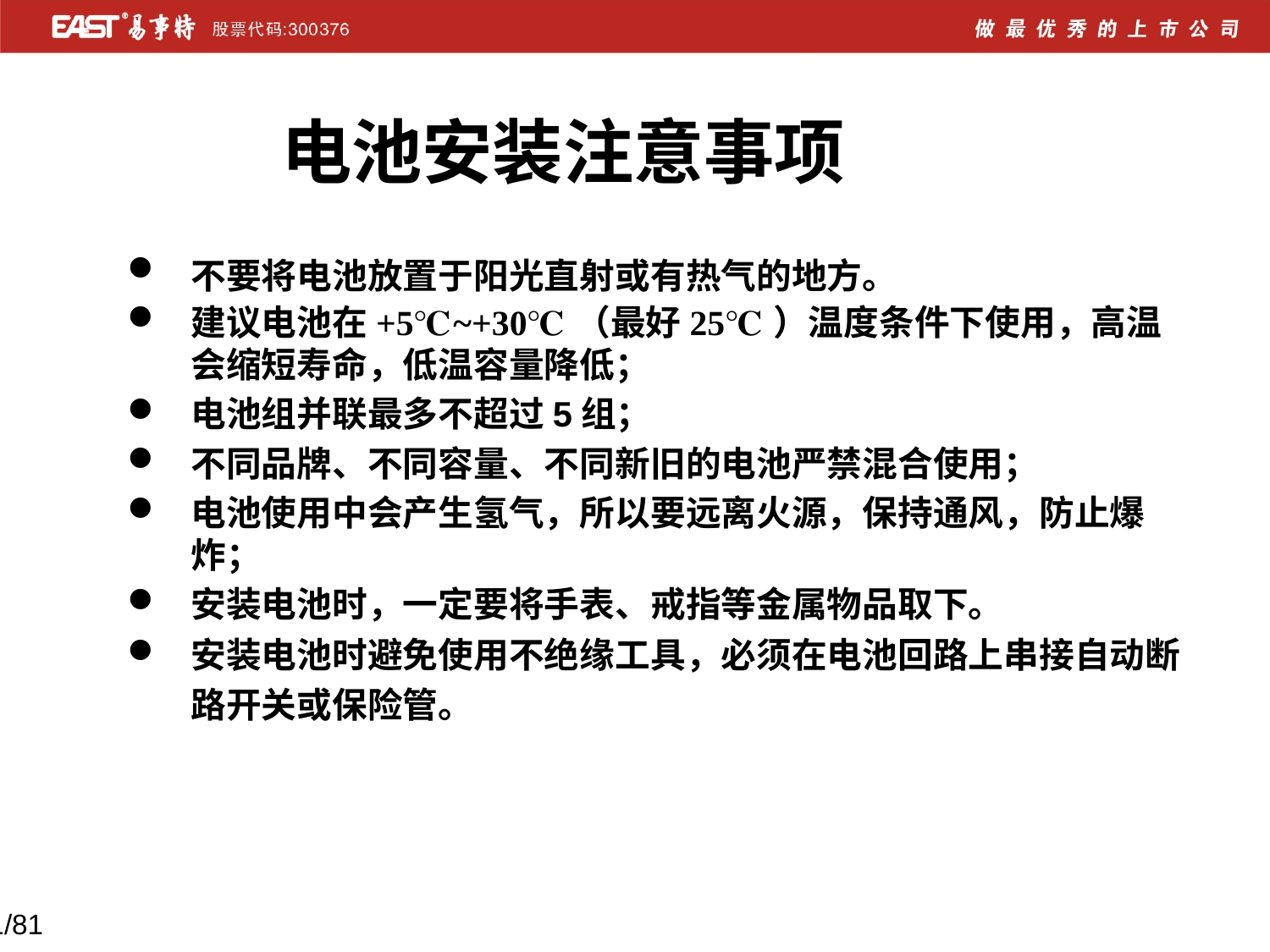

电池安装注意事项
不要将电池放置于阳光直射或有热气的地方。
建议电池在+5℃~+30℃（最好25℃）温度条件下使用，高温会缩短寿命，低温容量降低；
电池组并联最多不超过5组；
不同品牌、不同容量、不同新旧的电池严禁混合使用；
电池使用中会产生氢气，所以要远离火源，保持通风，防止爆炸；
安装电池时，一定要将手表、戒指等金属物品取下。
安装电池时避免使用不绝缘工具，必须在电池回路上串接自动断路开关或保险管。